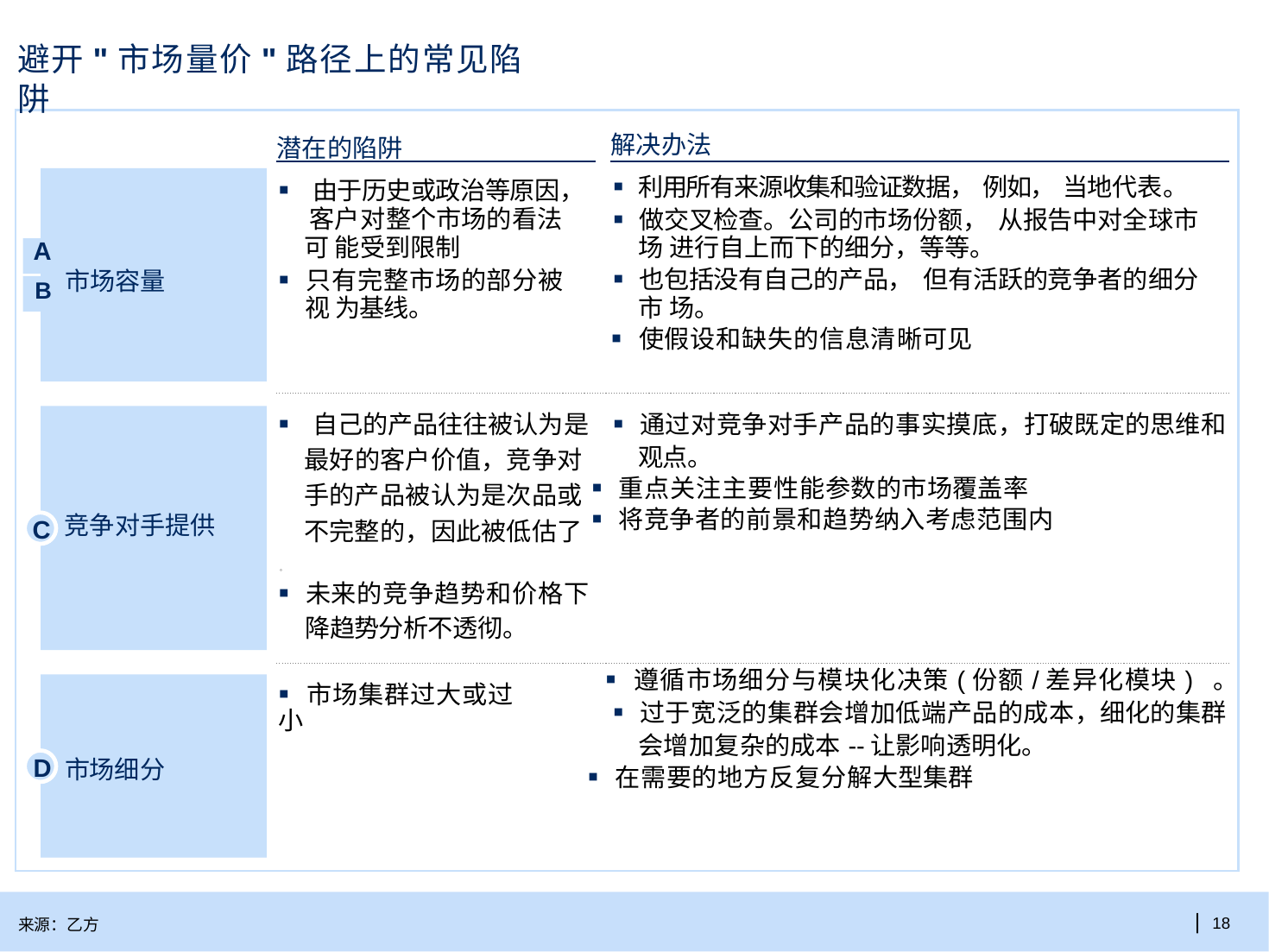

避开"市场量价"路径上的常见陷阱
| 潜在的陷阱 市场容量 竞争对手提供 ▪ 遵循市场细分与模块化决策(份额/差异化模块) 。 ▪ 过于宽泛的集群会增加低端产品的成本，细化的集群 会增加复杂的成本--让影响透明化。 ▪ 在需要的地方反复分解大型集群 |
| --- |

解决办法

▪  由于历史或政治等原因， 客户对整个市场的看法可 能受到限制
▪ 只有完整市场的部分被视 为基线。

▪ 利用所有来源收集和验证数据，  例如，  当地代表。
▪ 做交叉检查。公司的市场份额，  从报告中对全球市场 进行自上而下的细分，等等。
▪ 也包括没有自己的产品，  但有活跃的竞争者的细分市 场。
▪ 使假设和缺失的信息清晰可见

	A
	B

| ▪ 自己的产品往往被认为是 最好的客户价值，竞争对 手的产品被认为是次品或 不完整的，因此被低估了 。 ▪ 未来的竞争趋势和价格下 降趋势分析不透彻。 | ▪ 通过对竞争对手产品的事实摸底，打破既定的思维和 观点。 ▪ 重点关注主要性能参数的市场覆盖率 ▪ 将竞争者的前景和趋势纳入考虑范围内 |
| --- | --- |

C

▪ 市场集群过大或过小

市场细分

D

|  18

来源：乙方